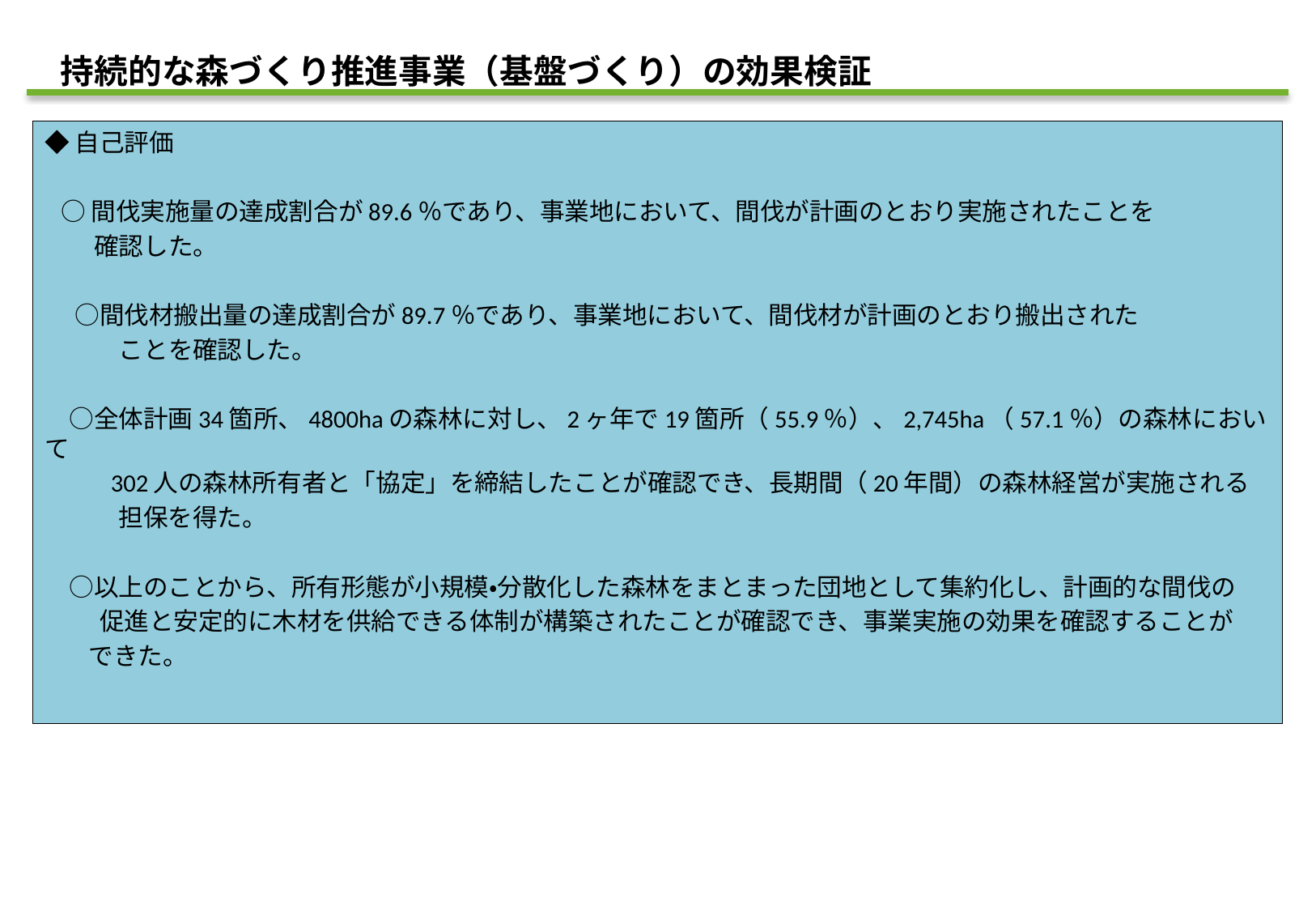

持続的な森づくり推進事業（基盤づくり）の効果検証
◆自己評価

   ○間伐実施量の達成割合が89.6％であり、事業地において、間伐が計画のとおり実施されたことを
　　確認した。

　 ○間伐材搬出量の達成割合が89.7％であり、事業地において、間伐材が計画のとおり搬出された
　　　ことを確認した。

　○全体計画34箇所、4800haの森林に対し、2ヶ年で19箇所（55.9％）、2,745ha（57.1％）の森林において
　　  302人の森林所有者と「協定」を締結したことが確認でき、長期間（20年間）の森林経営が実施される
　　　担保を得た。

　○以上のことから、所有形態が小規模・分散化した森林をまとまった団地として集約化し、計画的な間伐の
　　 促進と安定的に木材を供給できる体制が構築されたことが確認でき、事業実施の効果を確認することが
       できた。